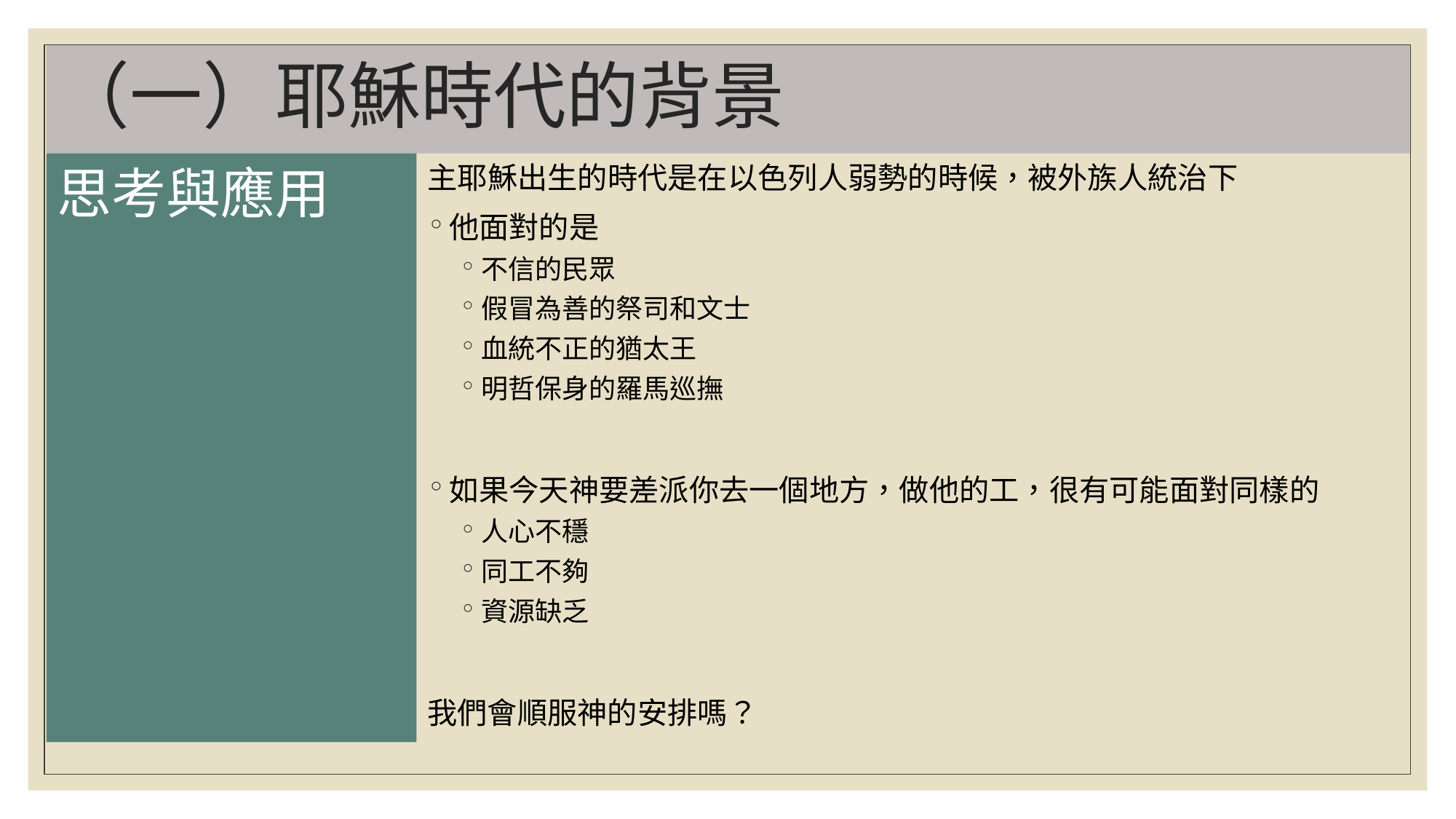

# （一）耶穌時代的背景
思考與應用
主耶穌出生的時代是在以色列人弱勢的時候，被外族人統治下
他面對的是
不信的民眾
假冒為善的祭司和文士
血統不正的猶太王
明哲保身的羅馬巡撫

如果今天神要差派你去一個地方，做他的工，很有可能面對同樣的
人心不穩
同工不夠
資源缺乏

我們會順服神的安排嗎？